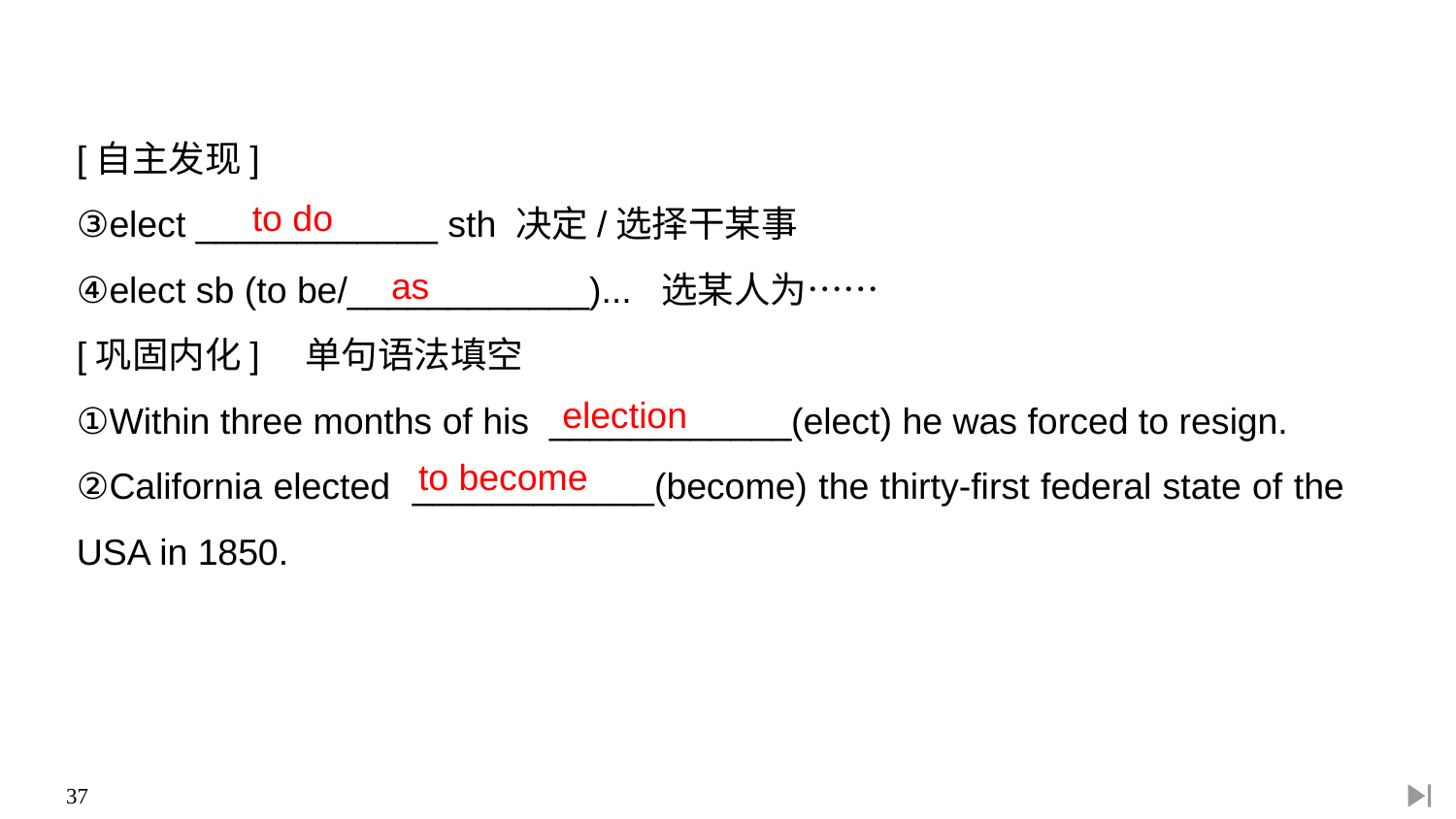

[自主发现]
③elect ____________ sth 决定/选择干某事
④elect sb (to be/____________)...  选某人为……
[巩固内化]　单句语法填空
①Within three months of his  ____________(elect) he was forced to resign.
②California elected  ____________(become) the thirty-first federal state of the USA in 1850.
to do
as
election
to become